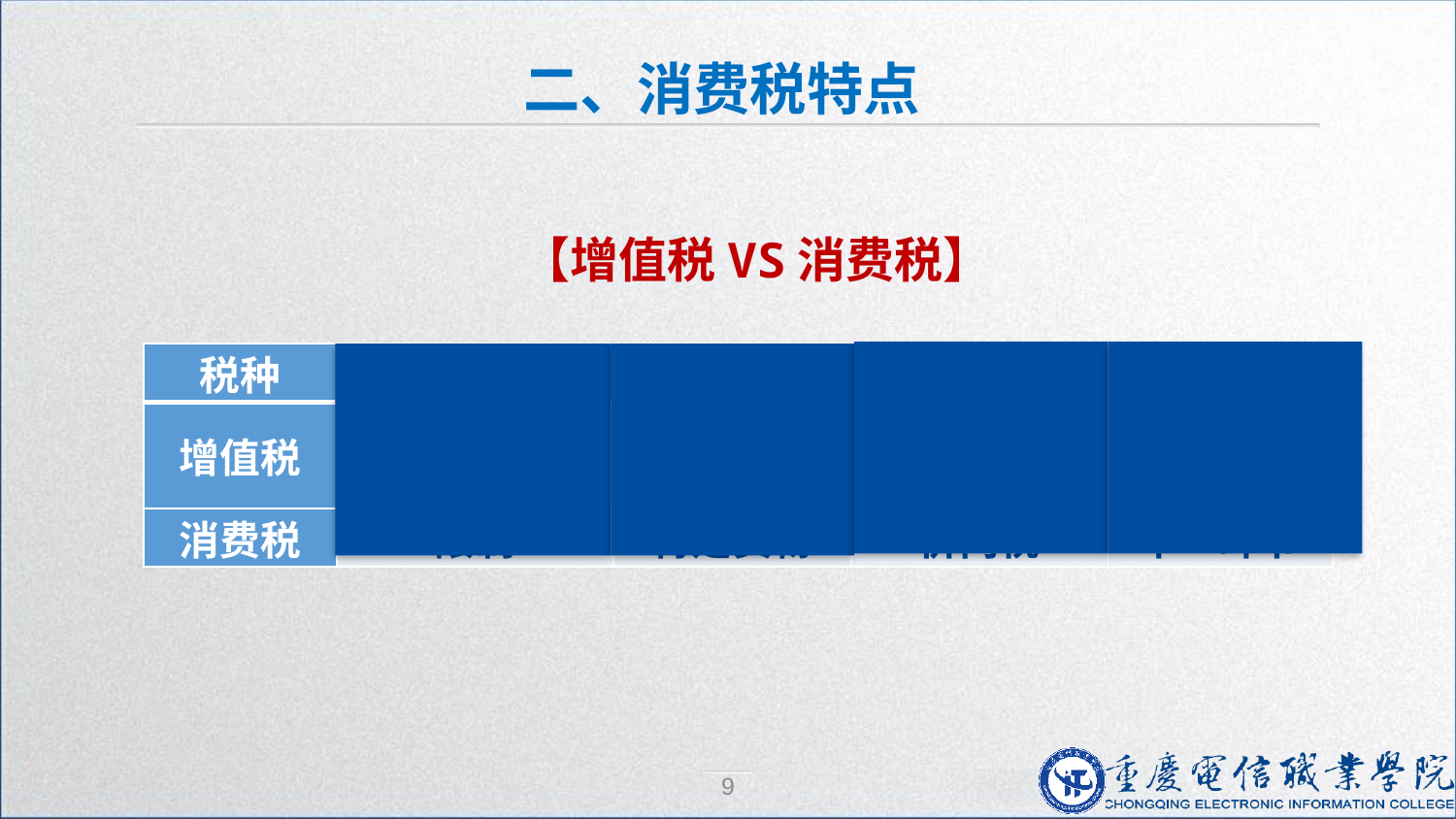

二、消费税特点
【增值税VS消费税】

| 税种 | 目的 | 对象 | 计税基础 | 纳税环节 |
| --- | --- | --- | --- | --- |
| 增值税 | 避免重复征税 | 所有货物 | 价外税 | 多环节 |
| 消费税 | 限制 | 特定货物 | 价内税 | 单一环节 |

9